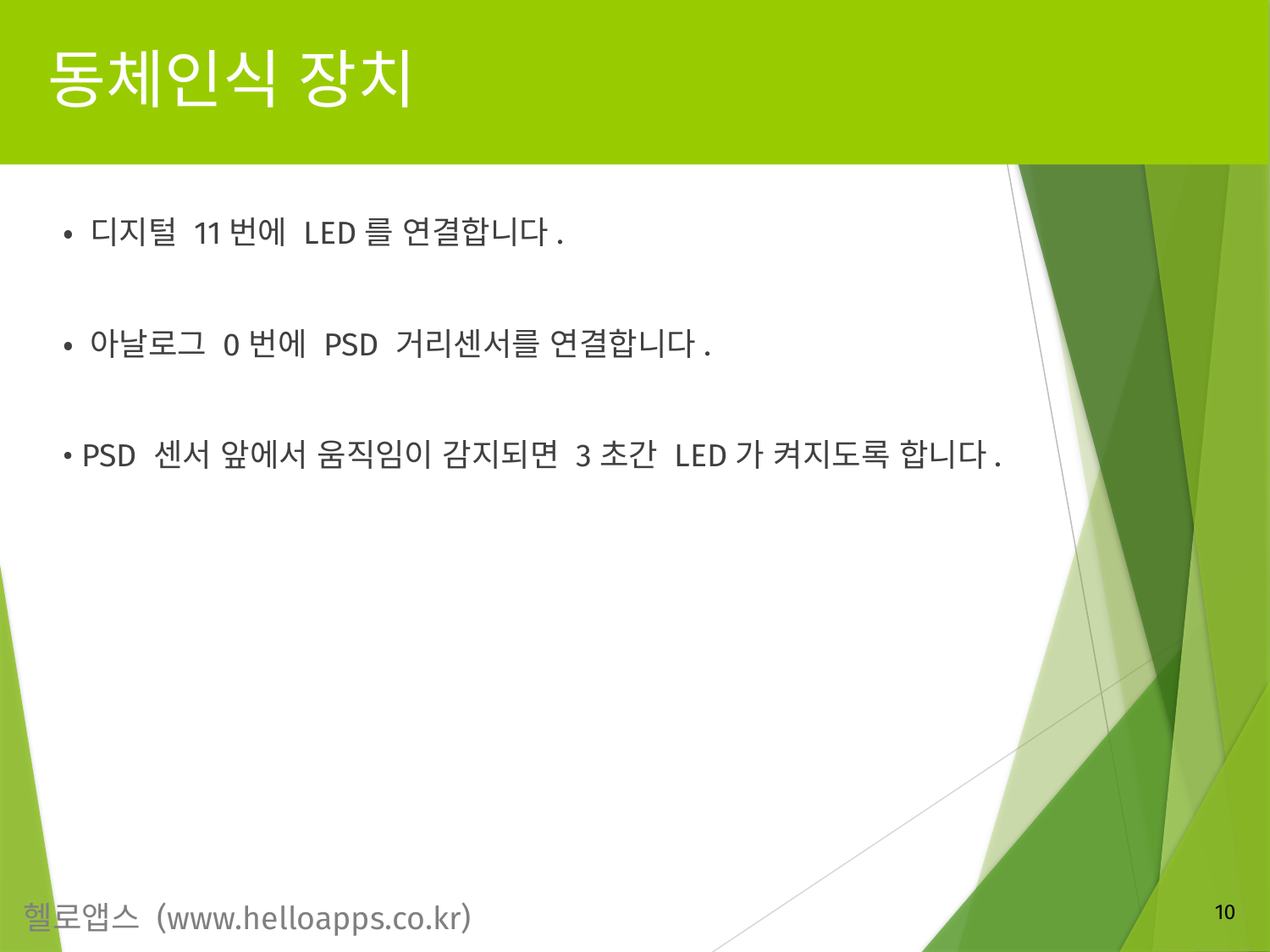

# 동체인식 장치
• 디지털 11번에 LED를 연결합니다.

• 아날로그 0번에 PSD 거리센서를 연결합니다.

• PSD 센서 앞에서 움직임이 감지되면 3초간 LED가 켜지도록 합니다.
10